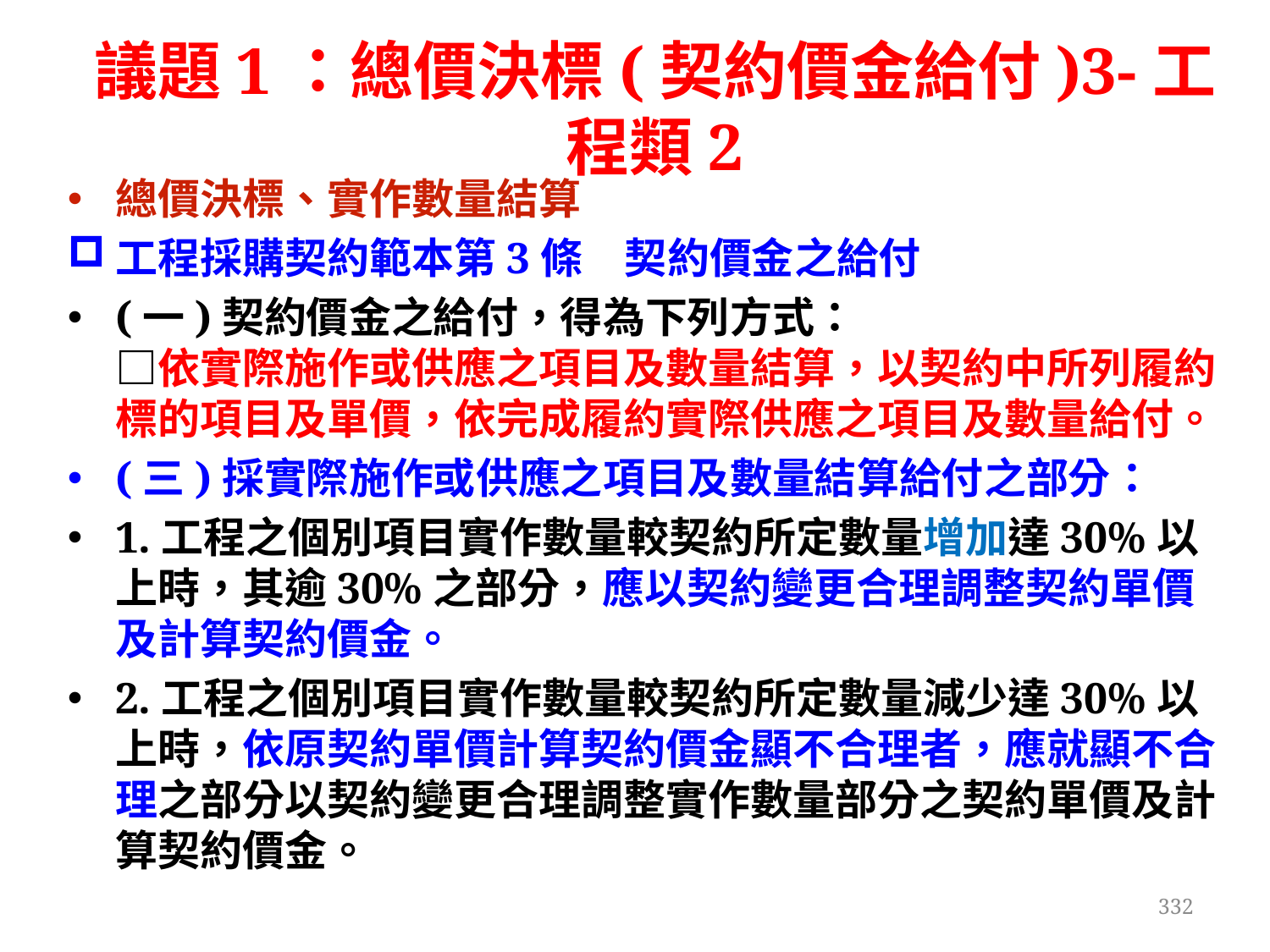

# 議題1：總價決標(契約價金給付)3-工程類2
總價決標、實作數量結算
工程採購契約範本第3條　契約價金之給付
(一)契約價金之給付，得為下列方式：
□依實際施作或供應之項目及數量結算，以契約中所列履約標的項目及單價，依完成履約實際供應之項目及數量給付。
(三)採實際施作或供應之項目及數量結算給付之部分：
1.工程之個別項目實作數量較契約所定數量增加達30%以上時，其逾30%之部分，應以契約變更合理調整契約單價及計算契約價金。
2.工程之個別項目實作數量較契約所定數量減少達30%以上時，依原契約單價計算契約價金顯不合理者，應就顯不合理之部分以契約變更合理調整實作數量部分之契約單價及計算契約價金。

332